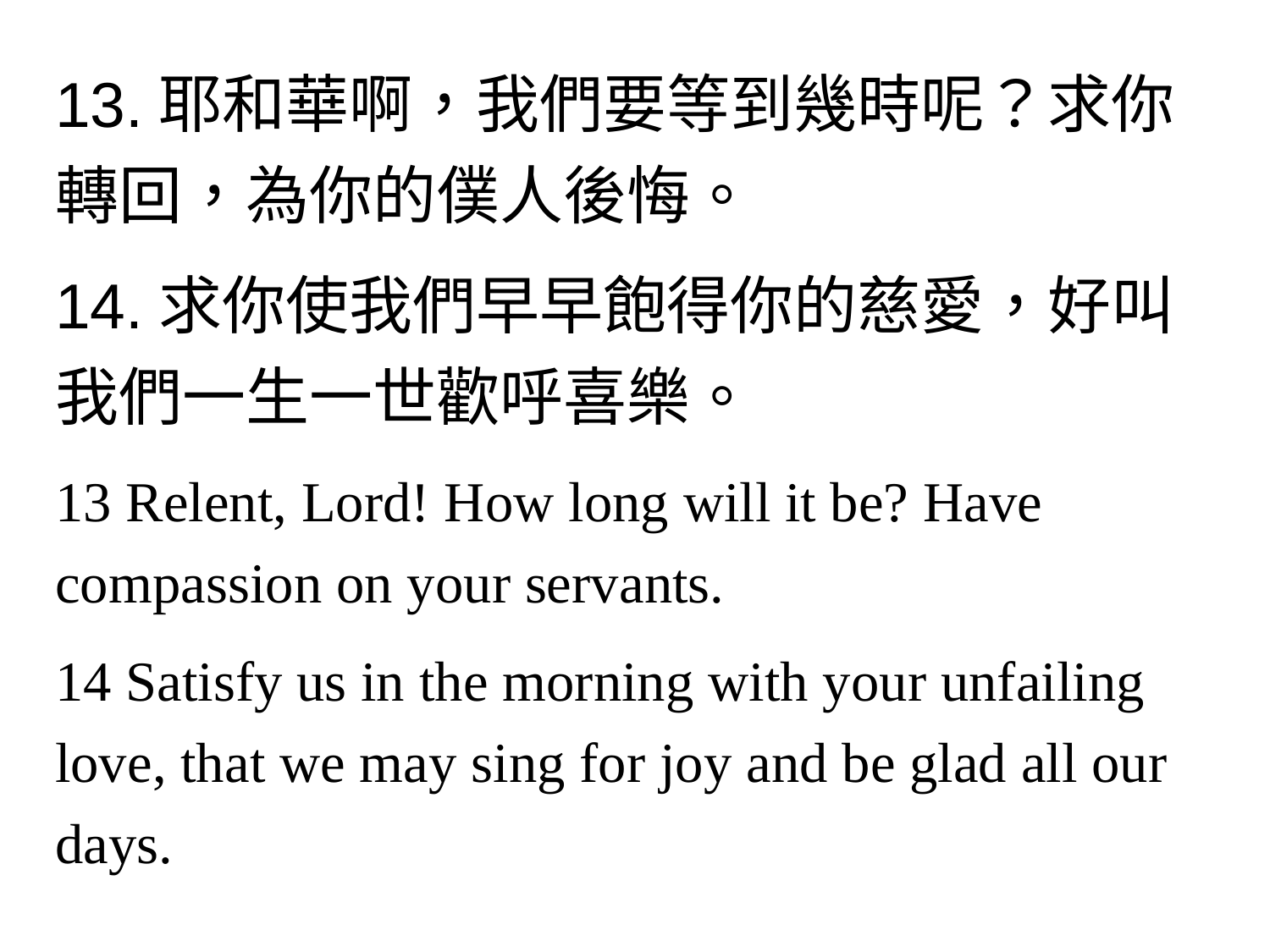

13.耶和華啊，我們要等到幾時呢？求你轉回，為你的僕人後悔。
14.求你使我們早早飽得你的慈愛，好叫我們一生一世歡呼喜樂。
13 Relent, Lord! How long will it be? Have compassion on your servants.
14 Satisfy us in the morning with your unfailing love, that we may sing for joy and be glad all our days.